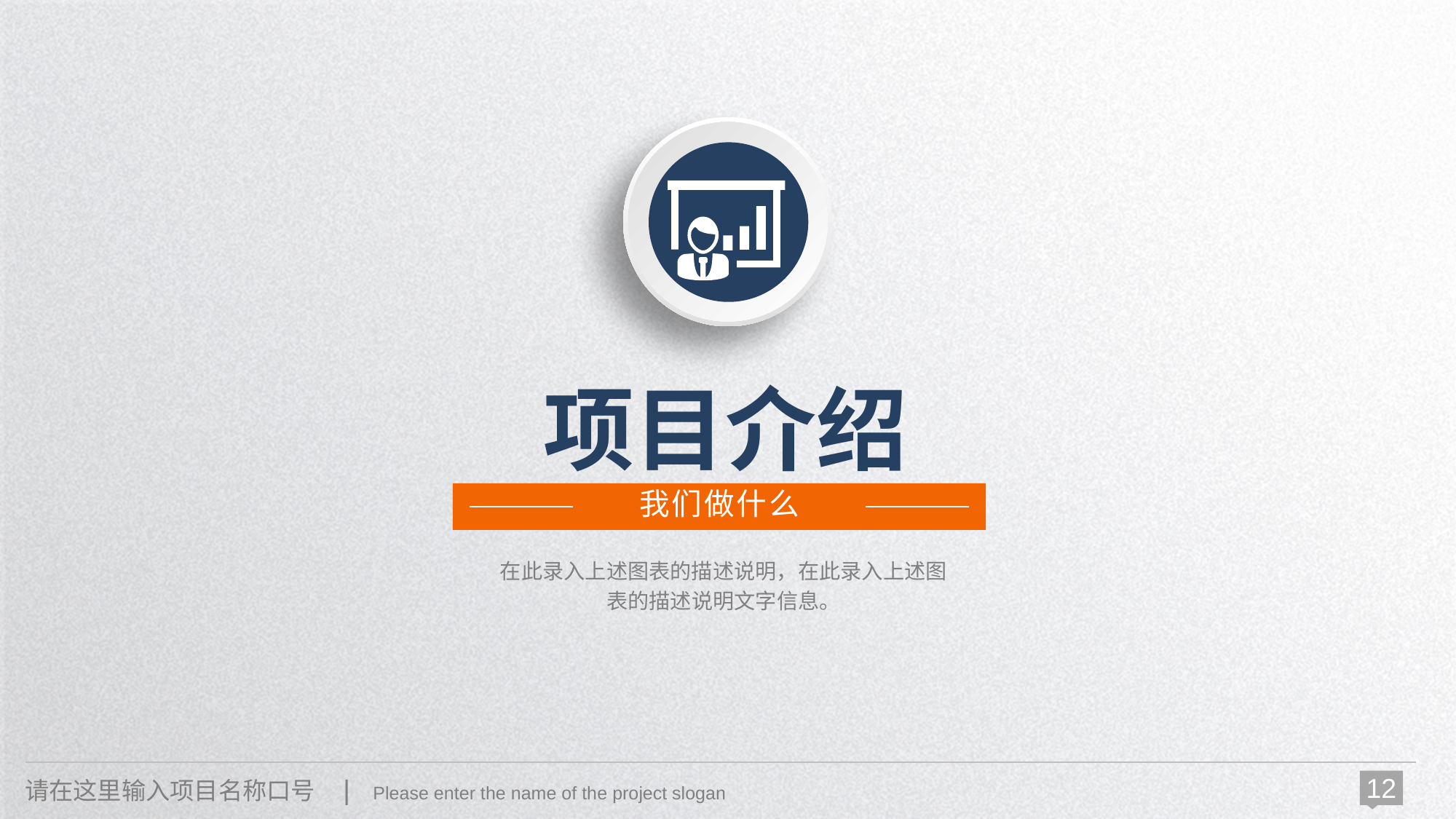

项目介绍

我们做什么
在此录入上述图表的描述说明，在此录入上述图表的描述说明文字信息。
请在这里输入项目名称口号    |   Please enter the name of the project slogan
12